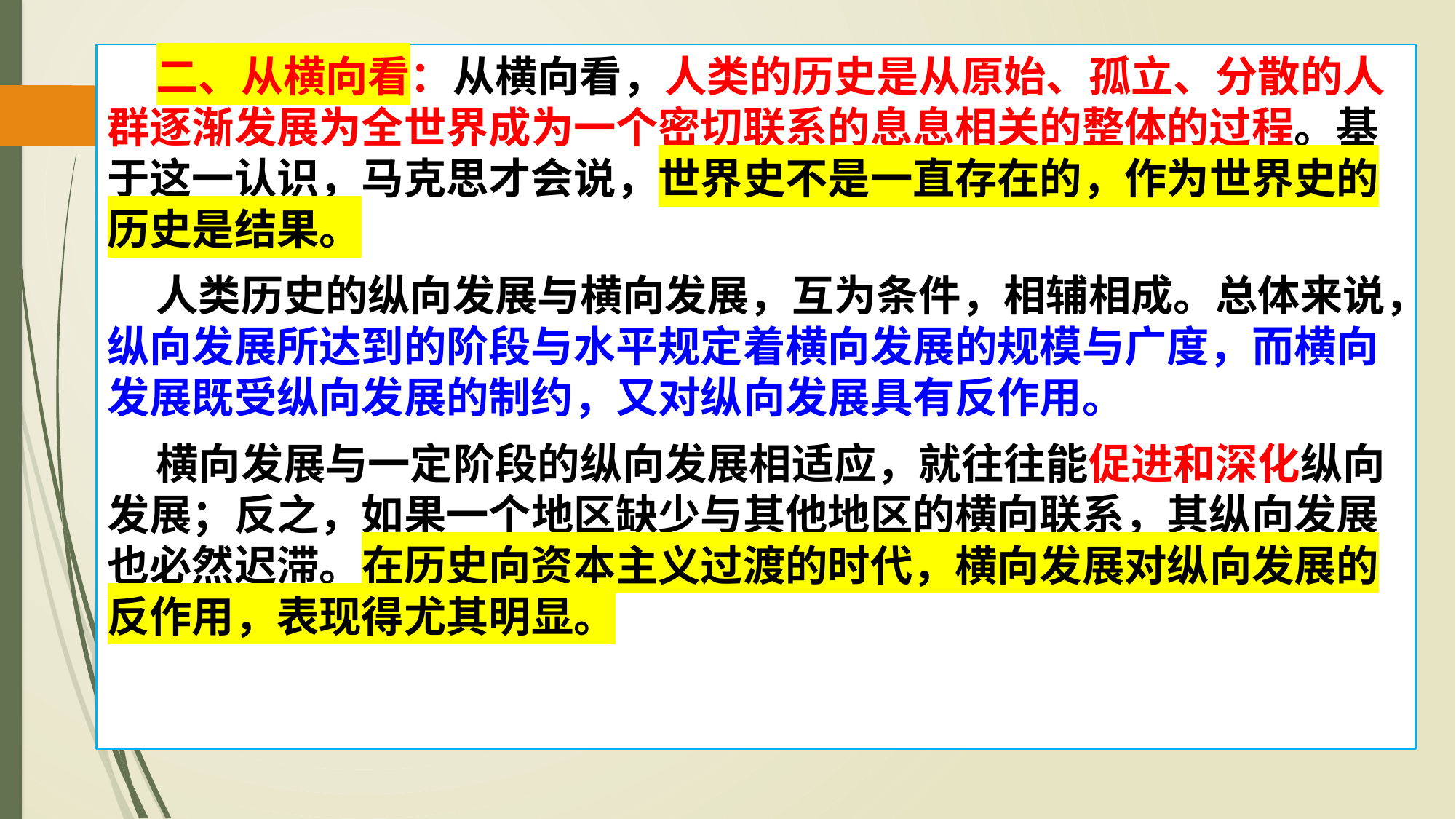

二、从横向看：从横向看，人类的历史是从原始、孤立、分散的人群逐渐发展为全世界成为一个密切联系的息息相关的整体的过程。基于这一认识，马克思才会说，世界史不是一直存在的，作为世界史的历史是结果。
    人类历史的纵向发展与横向发展，互为条件，相辅相成。总体来说，纵向发展所达到的阶段与水平规定着横向发展的规模与广度，而横向发展既受纵向发展的制约，又对纵向发展具有反作用。
    横向发展与一定阶段的纵向发展相适应，就往往能促进和深化纵向发展；反之，如果一个地区缺少与其他地区的横向联系，其纵向发展也必然迟滞。在历史向资本主义过渡的时代，横向发展对纵向发展的反作用，表现得尤其明显。